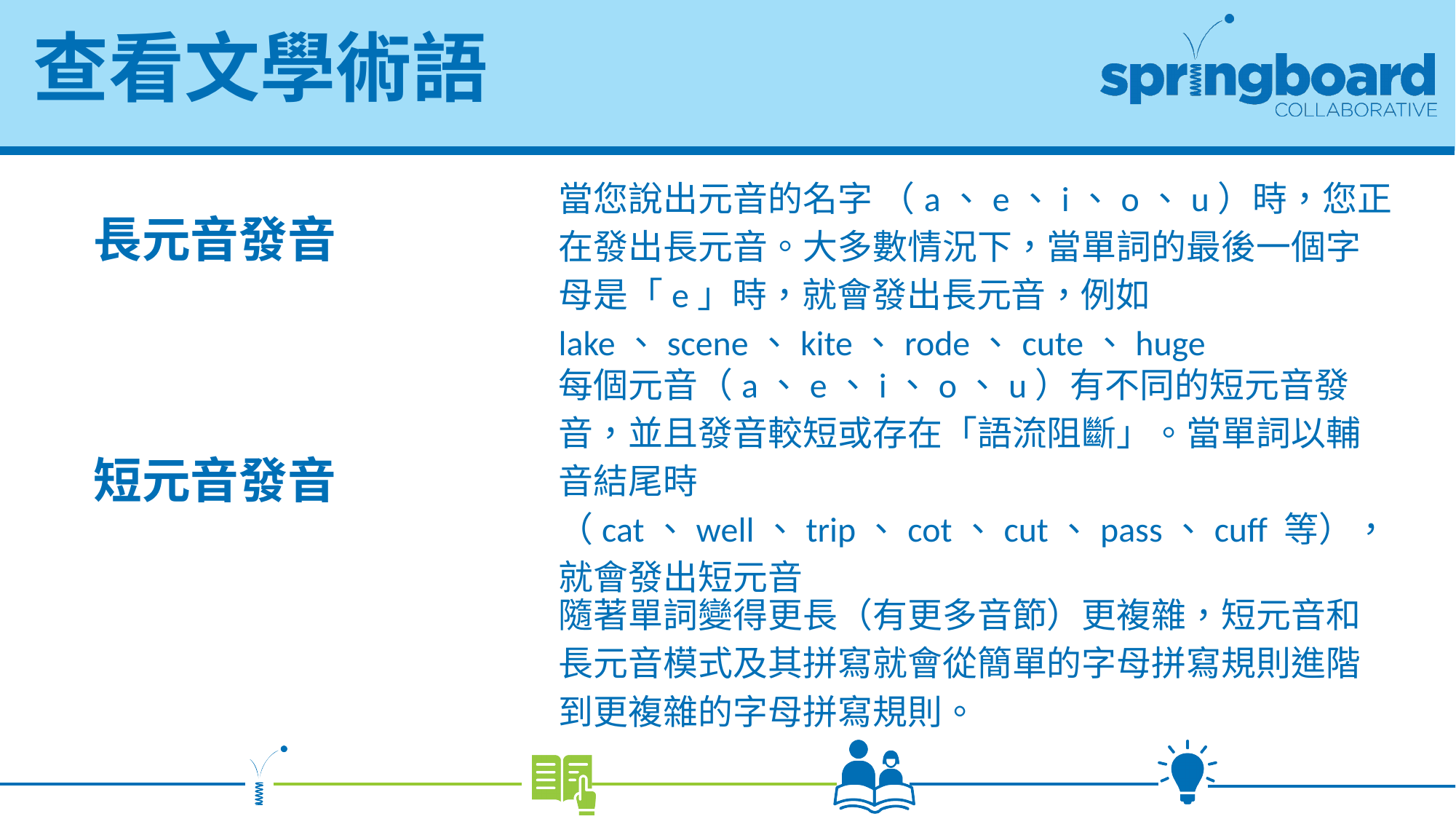

# 查看文學術語
當您說出元音的名字 （a、e、i、o、u）時，您正在發出長元音。大多數情況下，當單詞的最後一個字母是「e」時，就會發出長元音，例如 lake、scene、kite、rode、cute、huge
長元音發音
每個元音（a、e、i、o、u）有不同的短元音發音，並且發音較短或存在「語流阻斷」。當單詞以輔音結尾時（cat、well、trip、cot、cut、pass、cuff 等），就會發出短元音
短元音發音

隨著單詞變得更長（有更多音節）更複雜，短元音和長元音模式及其拼寫就會從簡單的字母拼寫規則進階到更複雜的字母拼寫規則。